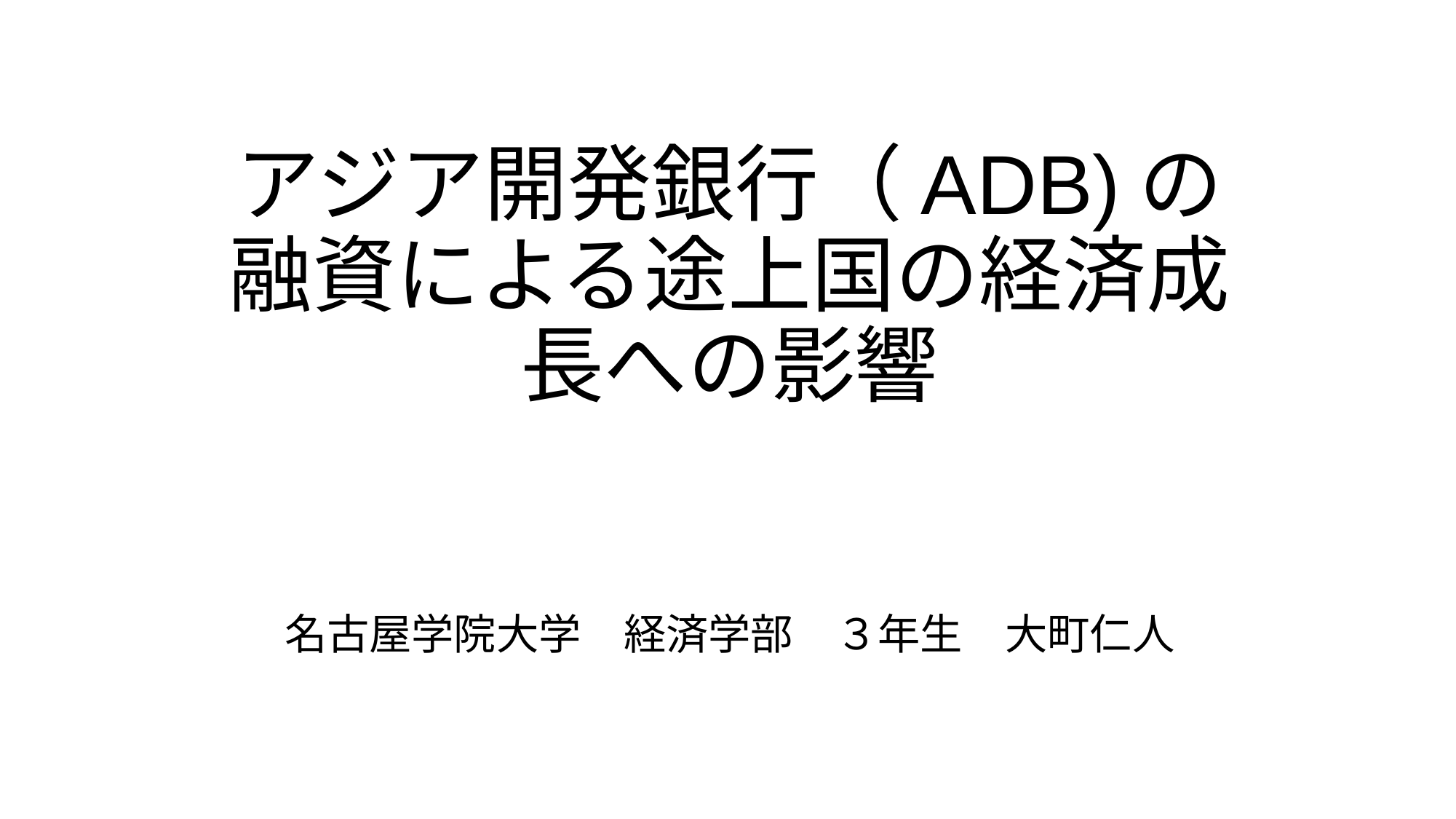

# アジア開発銀行（ADB)の 融資による途上国の経済成長への影響
名古屋学院大学　経済学部　３年生　大町仁人